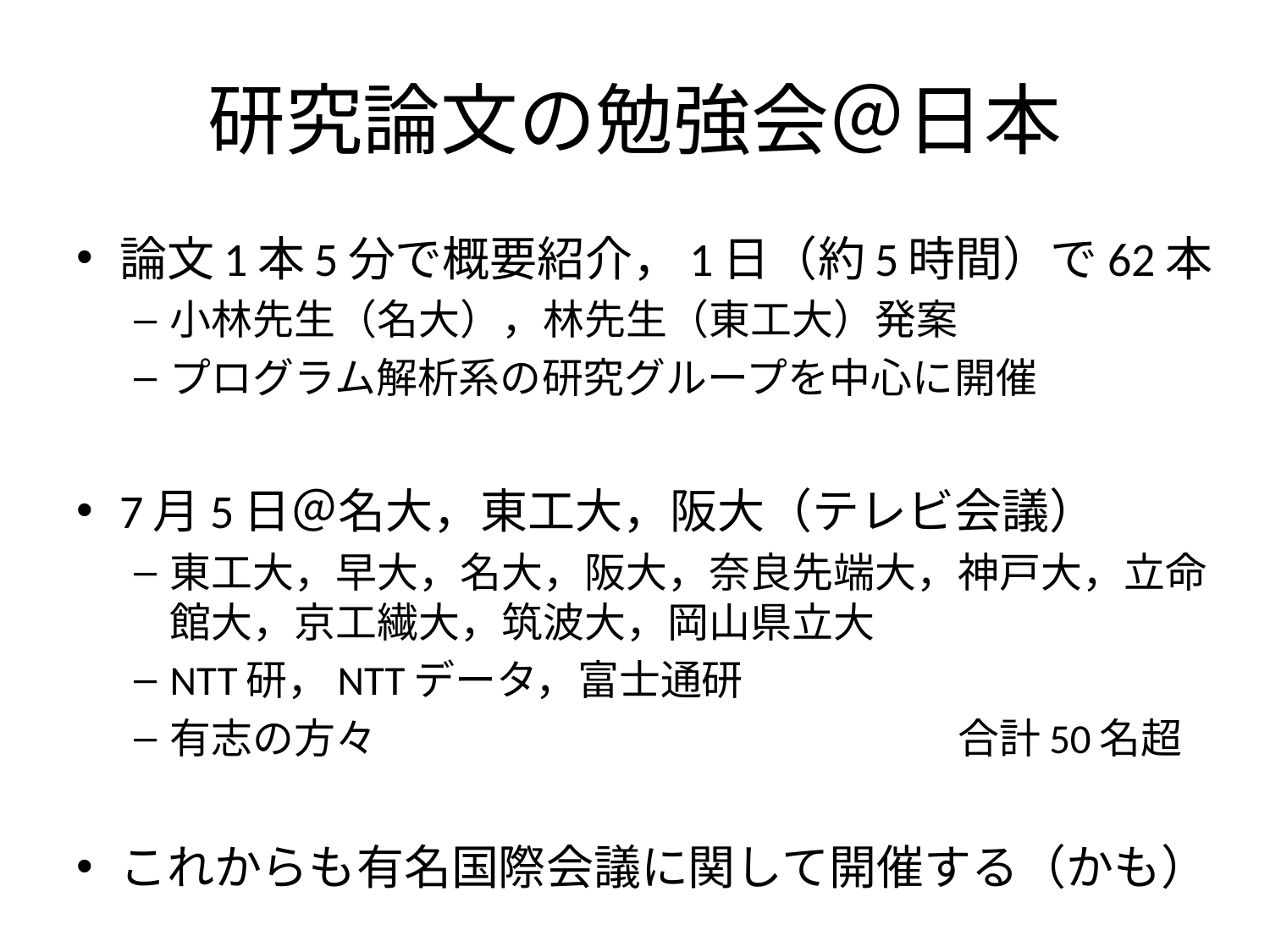

# 研究論文の勉強会＠日本
論文1本5分で概要紹介，1日（約5時間）で62本
小林先生（名大），林先生（東工大）発案
プログラム解析系の研究グループを中心に開催

7月5日＠名大，東工大，阪大（テレビ会議）
東工大，早大，名大，阪大，奈良先端大，神戸大，立命館大，京工繊大，筑波大，岡山県立大
NTT研，NTTデータ，富士通研
有志の方々　　　　　　　　　　　　　　合計50名超

これからも有名国際会議に関して開催する（かも）